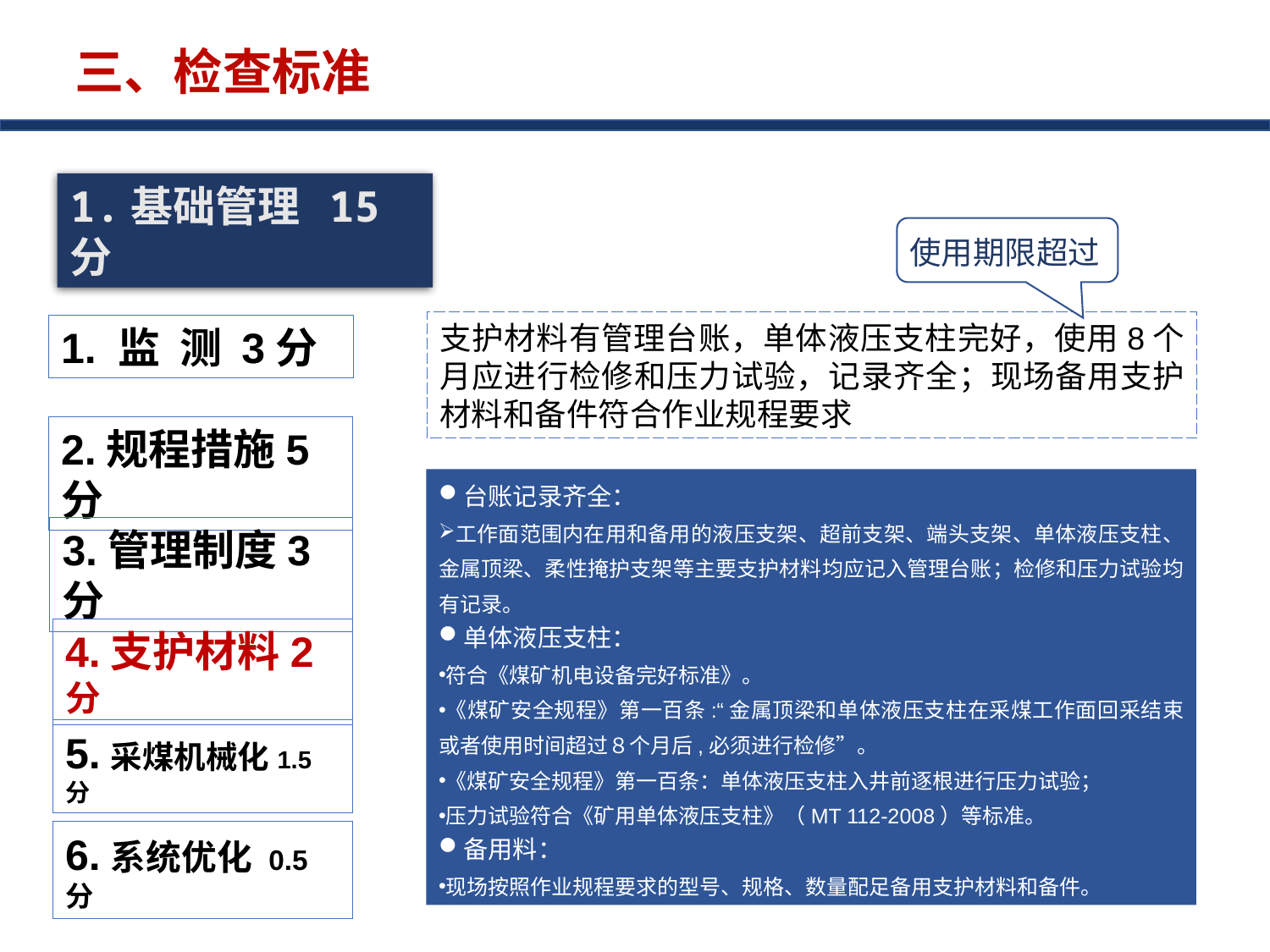

三、检查标准

1.基础管理  15分

使用期限超过
支护材料有管理台账，单体液压支柱完好，使用8个月应进行检修和压力试验，记录齐全；现场备用支护材料和备件符合作业规程要求
1. 监  测 3分
2.规程措施5分
台账记录齐全：
工作面范围内在用和备用的液压支架、超前支架、端头支架、单体液压支柱、金属顶梁、柔性掩护支架等主要支护材料均应记入管理台账；检修和压力试验均有记录。
单体液压支柱：
符合《煤矿机电设备完好标准》。
《煤矿安全规程》第一百条:“金属顶梁和单体液压支柱在采煤工作面回采结束或者使用时间超过８个月后,必须进行检修”。
《煤矿安全规程》第一百条：单体液压支柱入井前逐根进行压力试验；
压力试验符合《矿用单体液压支柱》（MT 112-2008）等标准。
备用料：
现场按照作业规程要求的型号、规格、数量配足备用支护材料和备件。
3.管理制度3分
4.支护材料2分
5.采煤机械化1.5分
6.系统优化 0.5分